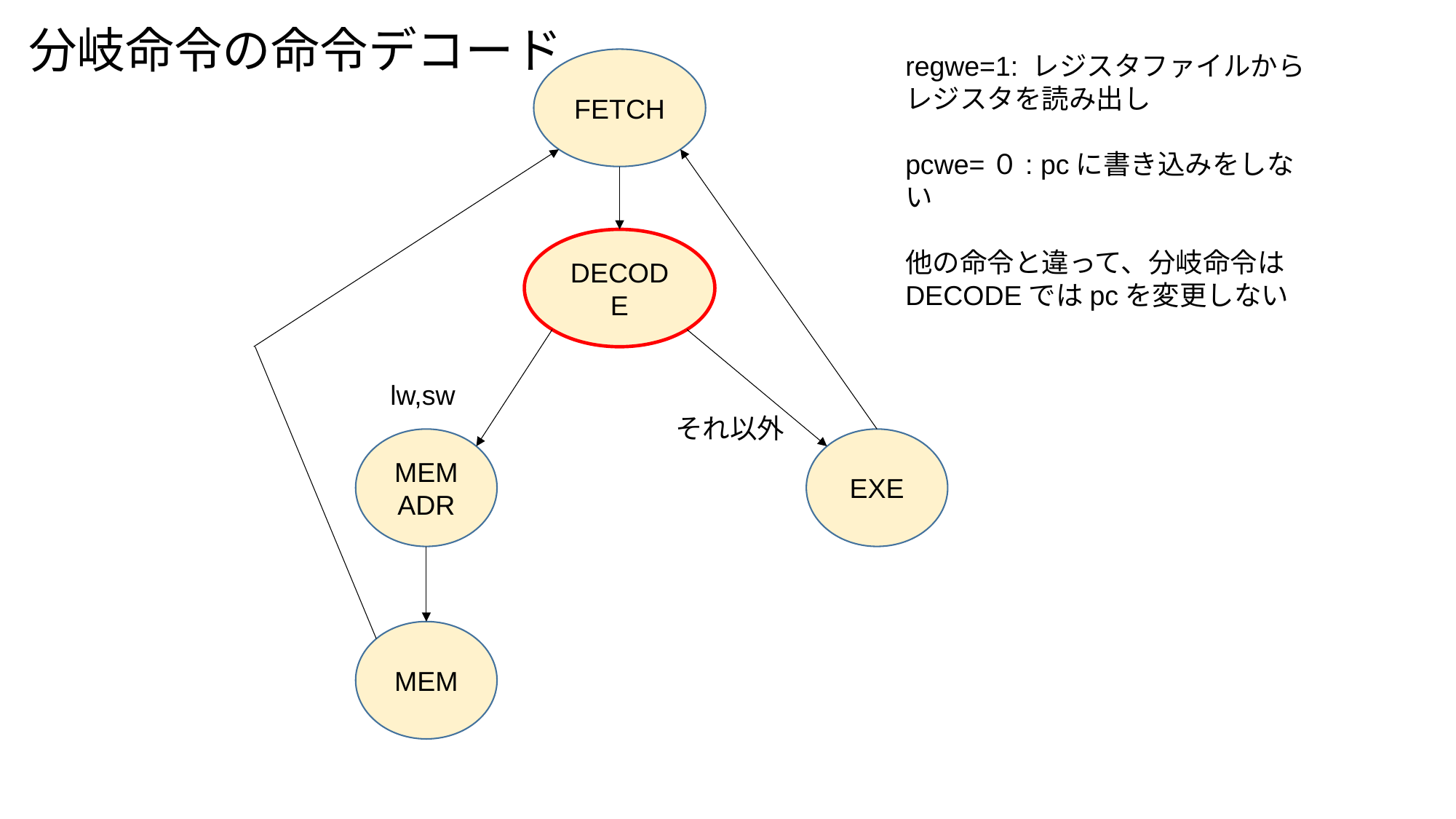

分岐命令の命令デコード
regwe=1: レジスタファイルからレジスタを読み出し

pcwe=０: pcに書き込みをしない

他の命令と違って、分岐命令はDECODEではpcを変更しない
FETCH
DECODE
lw,sw
それ以外
MEMADR
EXE
MEM